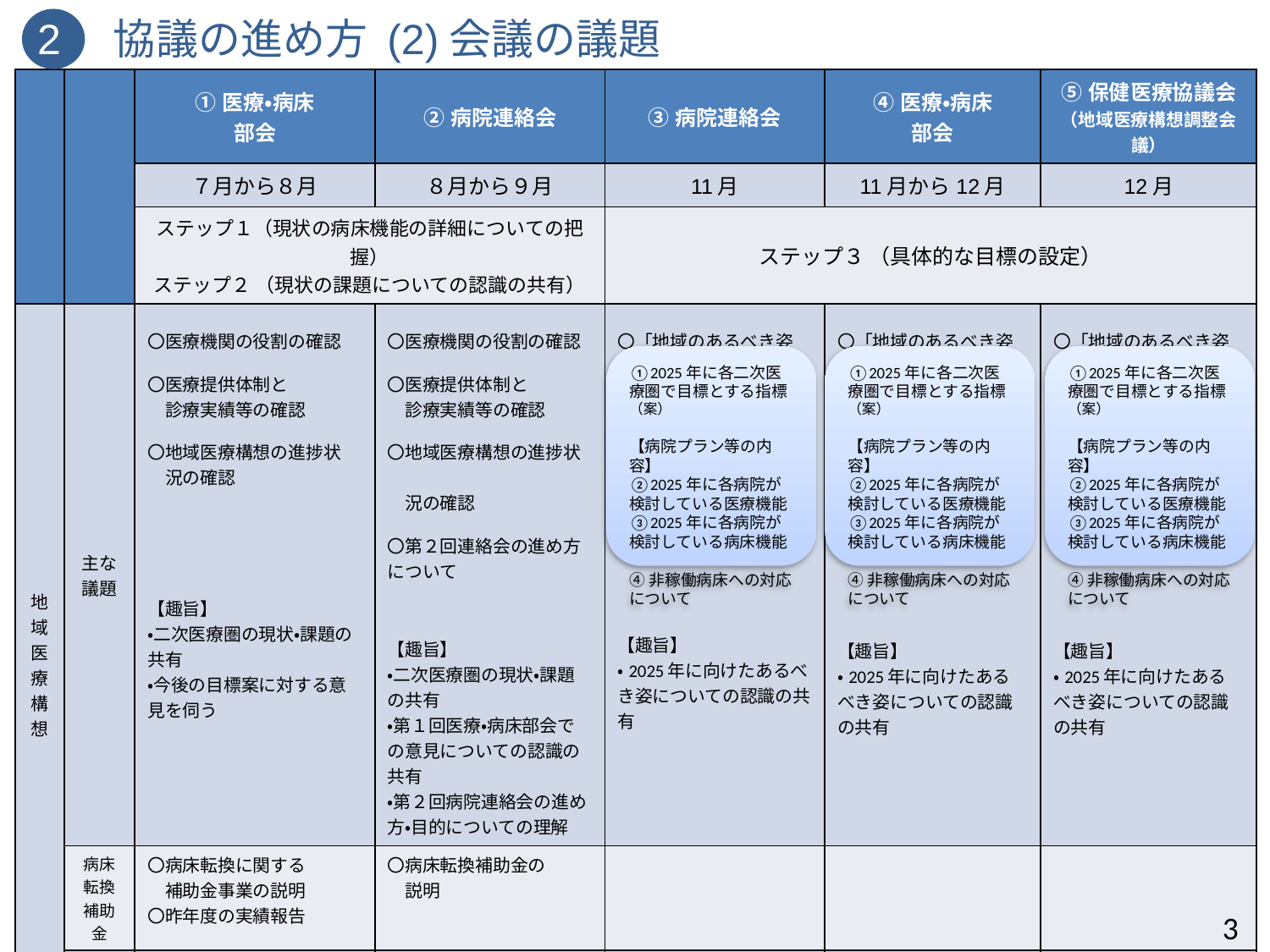

2　協議の進め方 (2)会議の議題

|  |  | ①医療・病床 部会 | ②病院連絡会 | ③病院連絡会 | ④医療・病床 部会 | ⑤保健医療協議会 （地域医療構想調整会議） |
| --- | --- | --- | --- | --- | --- | --- |
|  |  | ７月から８月 | ８月から９月 | 11月 | 11月から12月 | 12月 |
|  |  | ステップ１（現状の病床機能の詳細についての把握） ステップ２ （現状の課題についての認識の共有） |  | ステップ３ （具体的な目標の設定） |  |  |
| 地域医療構想 | 主な議題 | 〇医療機関の役割の確認 〇医療提供体制と 　診療実績等の確認 〇地域医療構想の進捗状　 　況の確認 【趣旨】 ・二次医療圏の現状・課題の共有 ・今後の目標案に対する意見を伺う | 〇医療機関の役割の確認 〇医療提供体制と 　診療実績等の確認 〇地域医療構想の進捗状　 　況の確認 〇第２回連絡会の進め方について 【趣旨】 ・二次医療圏の現状・課題の共有 ・第１回医療・病床部会での意見についての認識の共有 ・第２回病院連絡会の進め方・目的についての理解 | 〇「地域のあるべき姿（将来の目標）」について意見 【趣旨】 ・2025年に向けたあるべき姿についての認識の共有 | 〇「地域のあるべき姿（将来の目標）」について （病院連絡会の報告含む） 【趣旨】 ・2025年に向けたあるべき姿についての認識の共有 | 〇「地域のあるべき姿（将来の目標）」について （部会の報告含む） 【趣旨】 ・2025年に向けたあるべき姿についての認識の共有 |
|  | 病床転換 補助金 | 〇病床転換に関する 　補助金事業の説明 〇昨年度の実績報告 | 〇病床転換補助金の 　説明 |  |  |  |
|  | 基金 ＰＤＣＡ | 〇地域医療介護総合確保基金の意見聴収 |  |  |  |  |
| 医療計画 ＰＤＣＡ |  |  |  |  | 〇医療計画における圏域での取組の進捗管理 | 〇医療計画における圏域での取組の進捗管理 |
①2025年に各二次医療圏で目標とする指標（案）

【病院プラン等の内容】
②2025年に各病院が検討している医療機能
③2025年に各病院が検討している病床機能
④非稼働病床への対応について
①2025年に各二次医療圏で目標とする指標（案）

【病院プラン等の内容】
②2025年に各病院が検討している医療機能
③2025年に各病院が検討している病床機能
④非稼働病床への対応について
①2025年に各二次医療圏で目標とする指標（案）

【病院プラン等の内容】
②2025年に各病院が検討している医療機能
③2025年に各病院が検討している病床機能
④非稼働病床への対応について
3